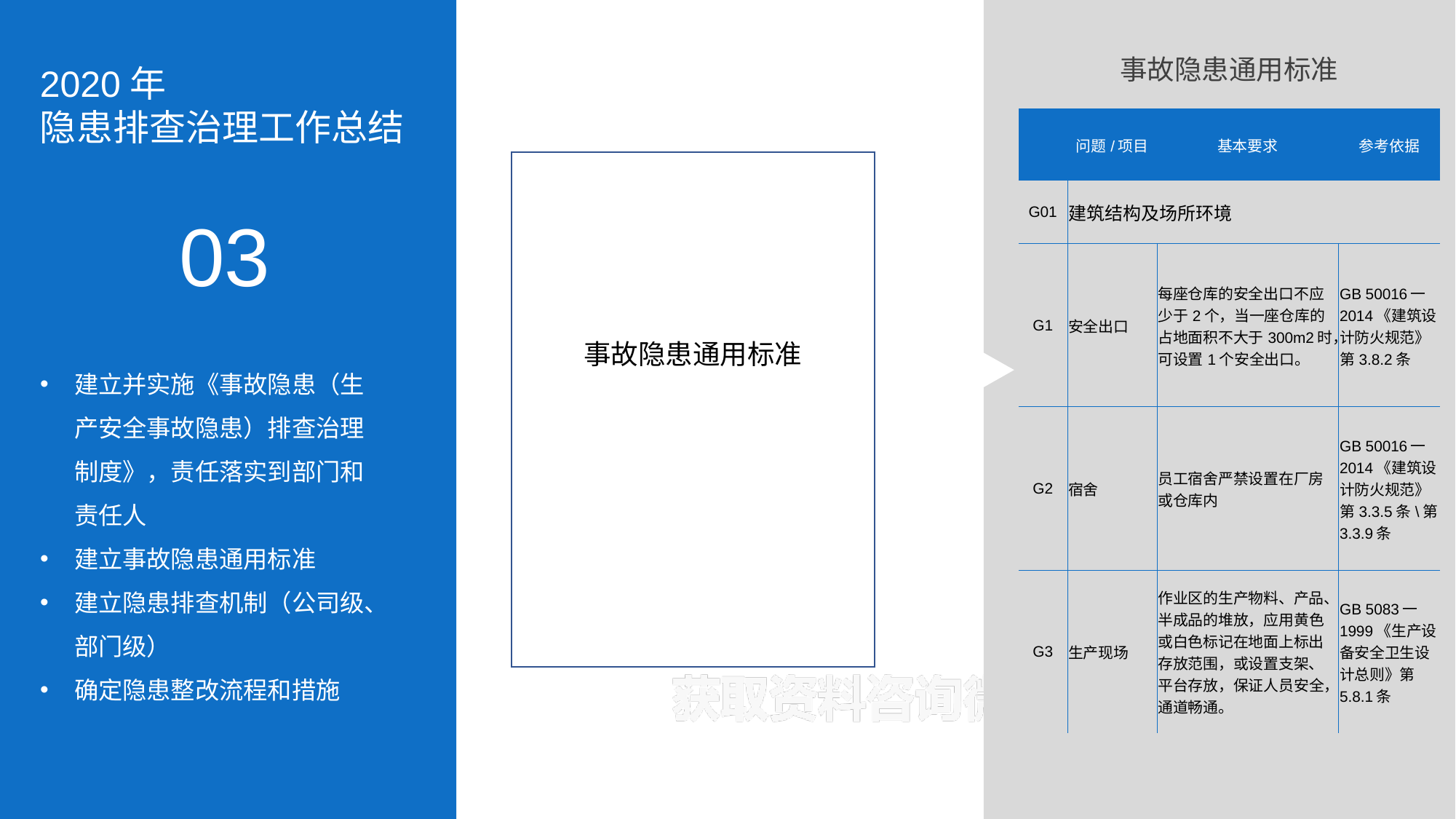

事故隐患通用标准
2020年
隐患排查治理工作总结
|  | 问题/项目 | 基本要求 | 参考依据 |
| --- | --- | --- | --- |
| G01 | 建筑结构及场所环境 |  |  |
| G1 | 安全出口 | 每座仓库的安全出口不应少于2个，当一座仓库的占地面积不大于300m2时，可设置1个安全出口。 | GB 50016一2014《建筑设计防火规范》第3.8.2条 |
| G2 | 宿舍 | 员工宿舍严禁设置在厂房或仓库内 | GB 50016一2014《建筑设计防火规范》第3.3.5条\第3.3.9条 |
| G3 | 生产现场 | 作业区的生产物料、产品、半成品的堆放，应用黄色或白色标记在地面上标出存放范围，或设置支架、平台存放，保证人员安全，通道畅通。 | GB 5083一1999《生产设备安全卫生设计总则》第5.8.1条 |

03
事故隐患通用标准
建立并实施《事故隐患（生产安全事故隐患）排查治理制度》，责任落实到部门和责任人
建立事故隐患通用标准
建立隐患排查机制（公司级、部门级）
确定隐患整改流程和措施